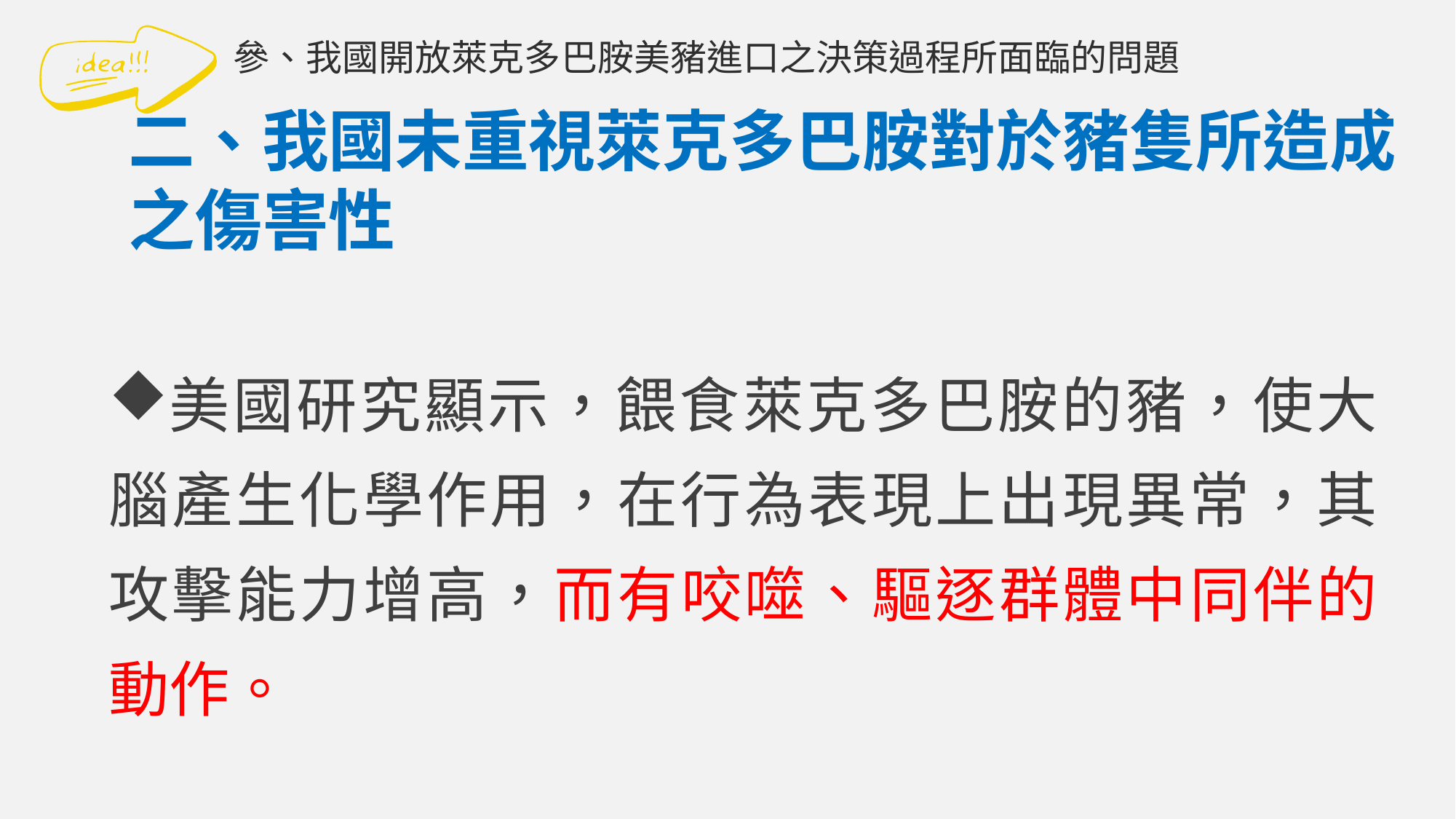

參、我國開放萊克多巴胺美豬進口之決策過程所面臨的問題
二、我國未重視萊克多巴胺對於豬隻所造成之傷害性
美國研究顯示，餵食萊克多巴胺的豬，使大腦產生化學作用，在行為表現上出現異常，其攻擊能力增高，而有咬噬、驅逐群體中同伴的動作。